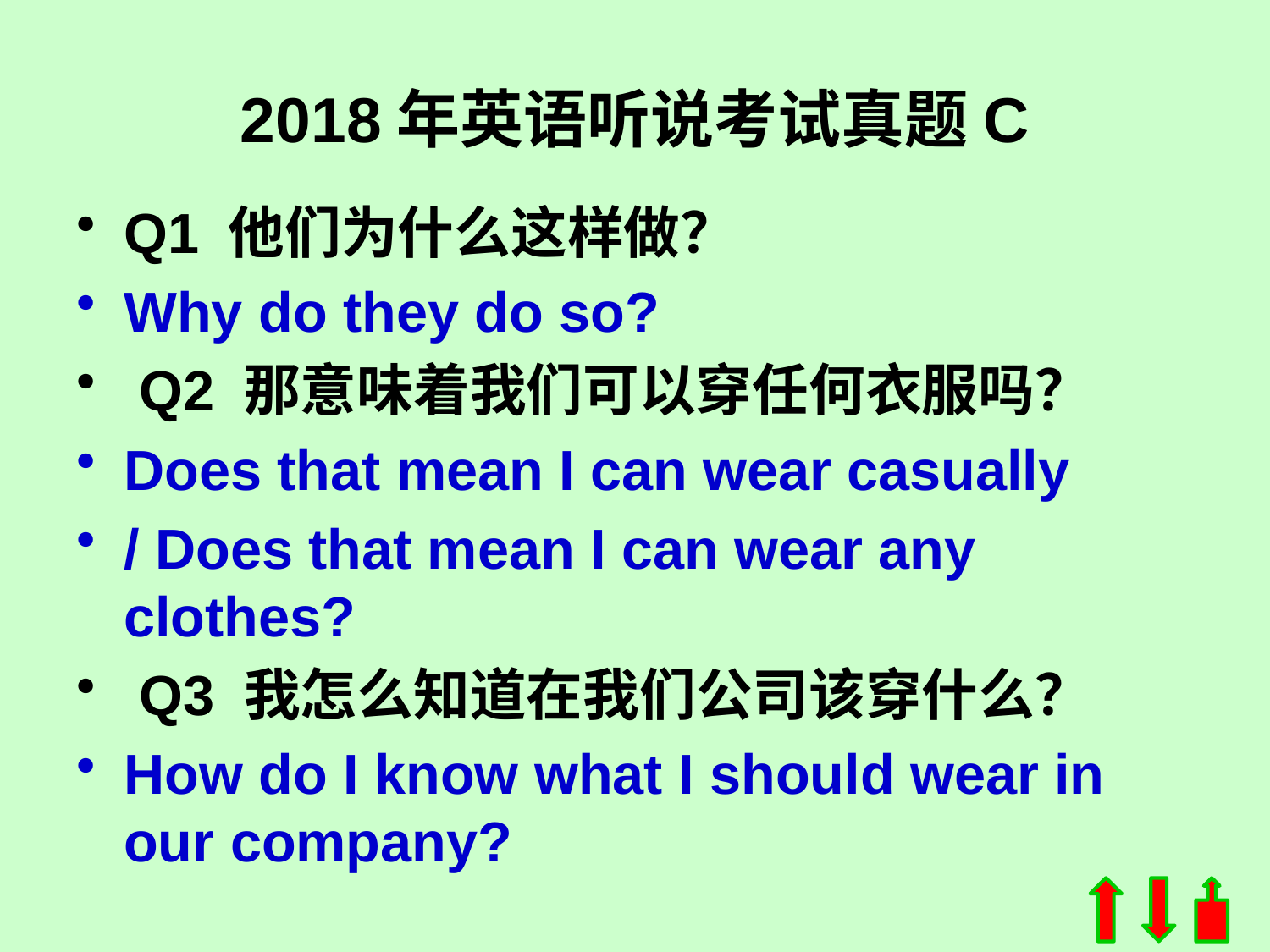

# 2018年英语听说考试真题C
Q1 他们为什么这样做？
Why do they do so?
 Q2 那意味着我们可以穿任何衣服吗？
Does that mean I can wear casually
/ Does that mean I can wear any clothes?
 Q3 我怎么知道在我们公司该穿什么？
How do I know what I should wear in our company?